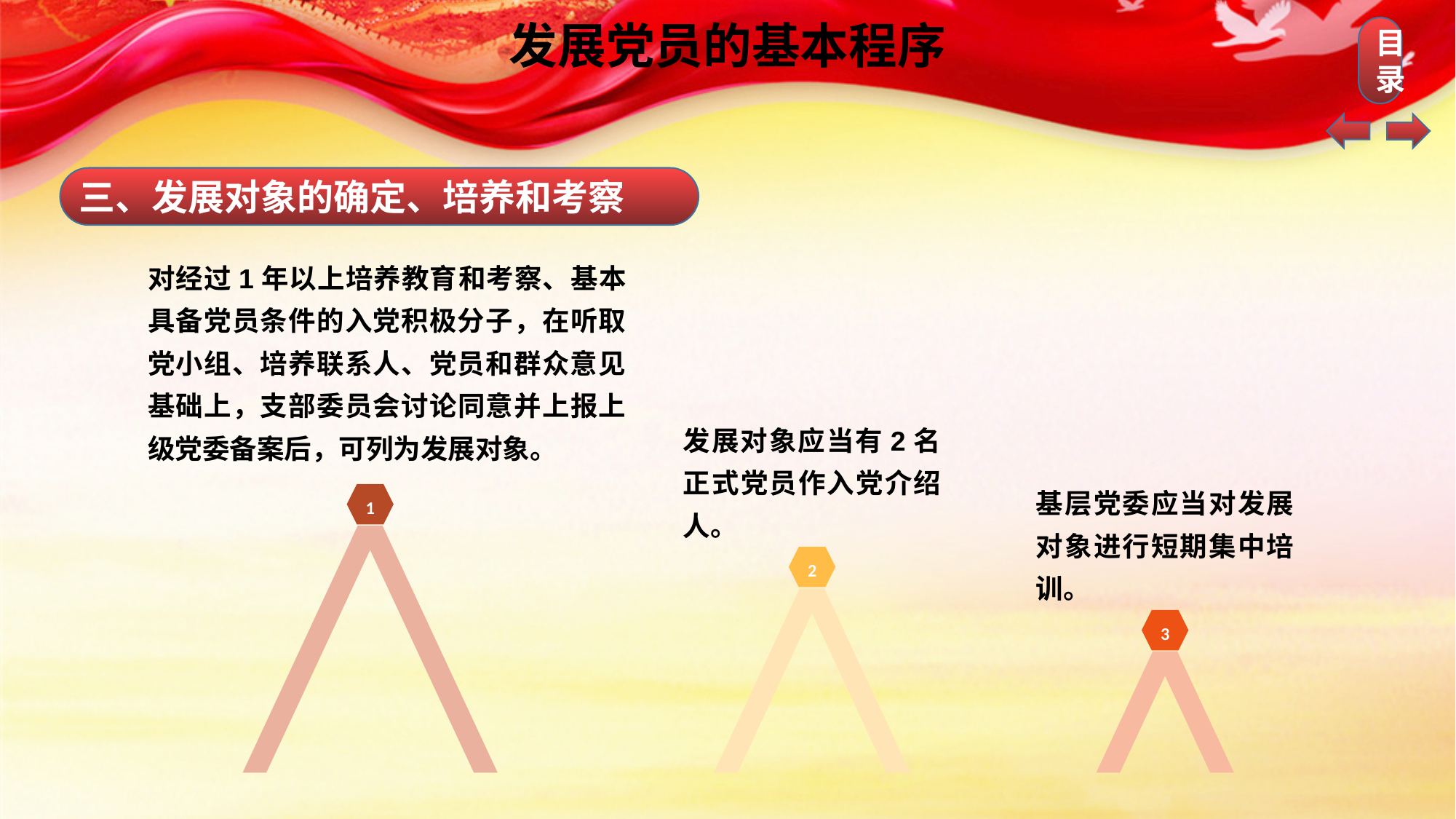

发展党员的基本程序
三、发展对象的确定、培养和考察
对经过1年以上培养教育和考察、基本具备党员条件的入党积极分子，在听取党小组、培养联系人、党员和群众意见基础上，支部委员会讨论同意并上报上级党委备案后，可列为发展对象。
发展对象应当有2名正式党员作入党介绍人。
基层党委应当对发展对象进行短期集中培训。
1

2

3